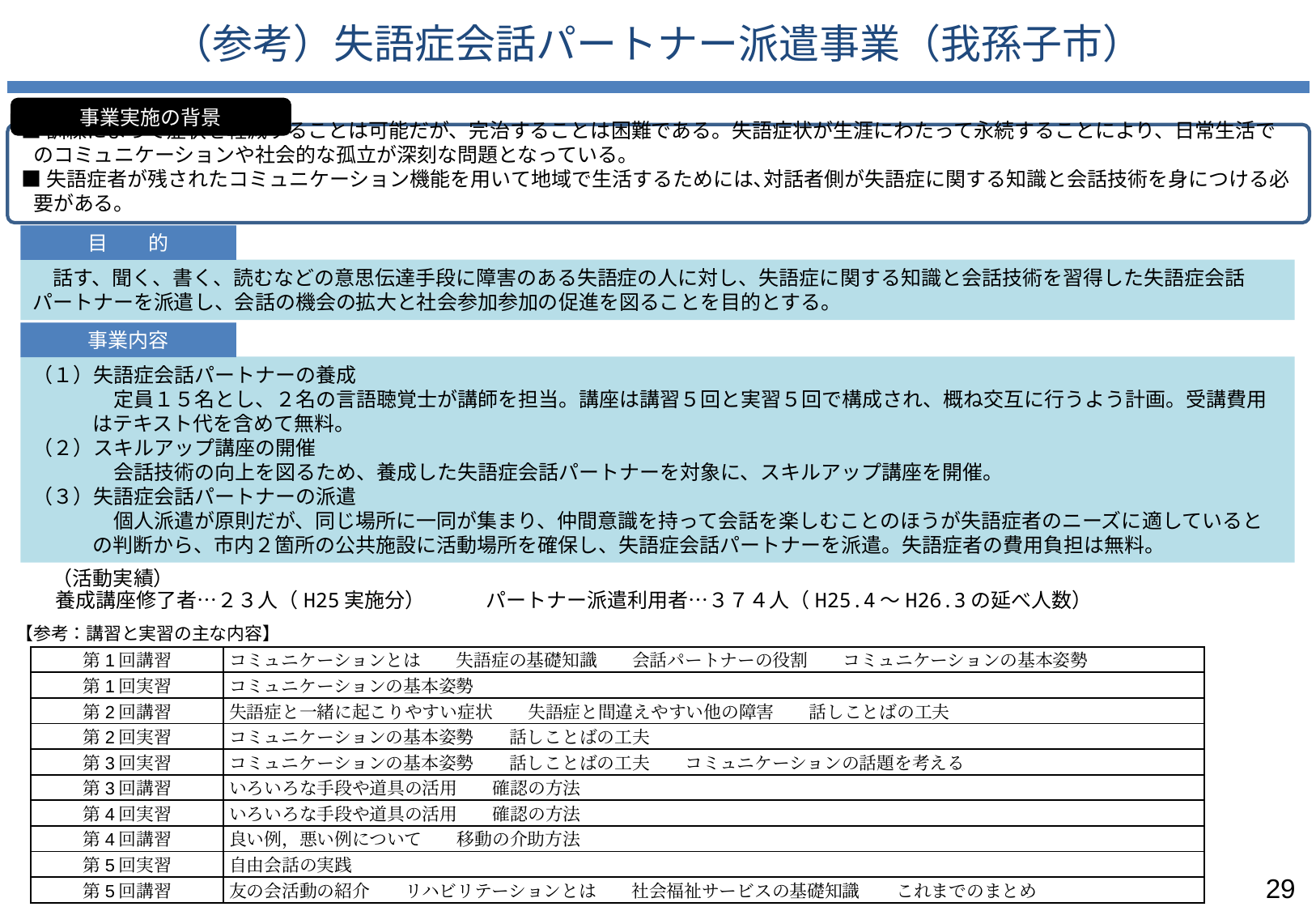

（参考）失語症会話パートナー派遣事業（我孫子市）
事業実施の背景
■訓練によって症状を軽減することは可能だが、完治することは困難である。失語症状が生涯にわたって永続することにより、日常生活でのコミュニケーションや社会的な孤立が深刻な問題となっている。
■失語症者が残されたコミュニケーション機能を用いて地域で生活するためには､対話者側が失語症に関する知識と会話技術を身につける必要がある。
目　　的
　話す、聞く、書く、読むなどの意思伝達手段に障害のある失語症の人に対し、失語症に関する知識と会話技術を習得した失語症会話パートナーを派遣し、会話の機会の拡大と社会参加参加の促進を図ることを目的とする。
事業内容
（１）失語症会話パートナーの養成
　　　　定員１５名とし、２名の言語聴覚士が講師を担当。講座は講習５回と実習５回で構成され、概ね交互に行うよう計画。受講費用はテキスト代を含めて無料。
（２）スキルアップ講座の開催
　　　　会話技術の向上を図るため、養成した失語症会話パートナーを対象に、スキルアップ講座を開催。
（３）失語症会話パートナーの派遣
　　　　個人派遣が原則だが、同じ場所に一同が集まり、仲間意識を持って会話を楽しむことのほうが失語症者のニーズに適しているとの判断から、市内２箇所の公共施設に活動場所を確保し、失語症会話パートナーを派遣。失語症者の費用負担は無料。
　（活動実績）
養成講座修了者…２３人（H25実施分）　　　パートナー派遣利用者…３７４人（H25.4～H26.3の延べ人数）
【参考：講習と実習の主な内容】
| 第1回講習 | コミュニケーションとは　　失語症の基礎知識　　会話パートナーの役割　　コミュニケーションの基本姿勢 |
| --- | --- |
| 第1回実習 | コミュニケーションの基本姿勢 |
| 第2回講習 | 失語症と一緒に起こりやすい症状　　失語症と間違えやすい他の障害　　話しことばの工夫 |
| 第2回実習 | コミュニケーションの基本姿勢　　話しことばの工夫 |
| 第3回実習 | コミュニケーションの基本姿勢　　話しことばの工夫　　コミュニケーションの話題を考える |
| 第3回講習 | いろいろな手段や道具の活用　　確認の方法 |
| 第4回実習 | いろいろな手段や道具の活用　　確認の方法 |
| 第4回講習 | 良い例，悪い例について　　移動の介助方法 |
| 第5回実習 | 自由会話の実践 |
| 第5回講習 | 友の会活動の紹介　　リハビリテーションとは　　社会福祉サービスの基礎知識　　これまでのまとめ |
29